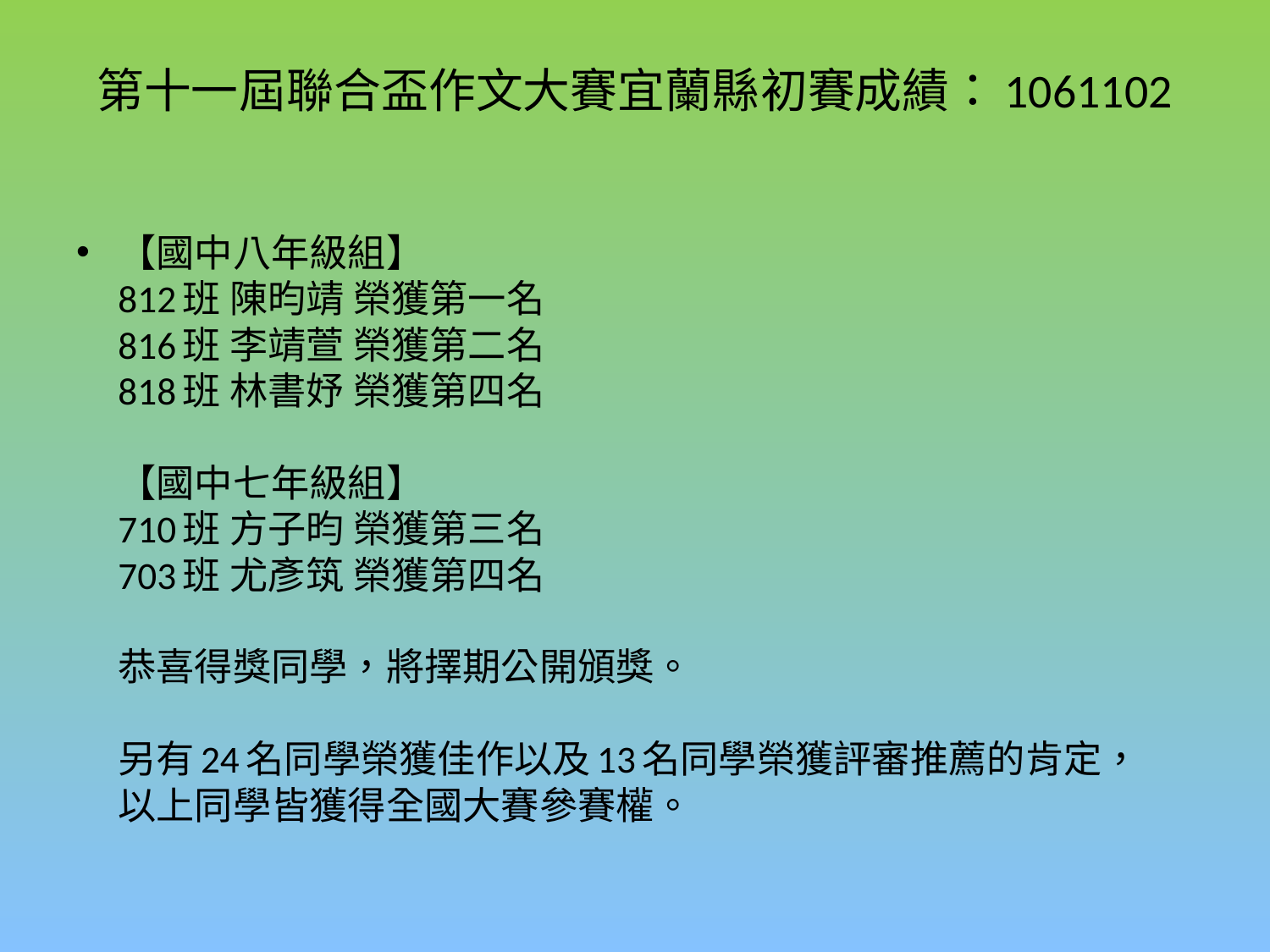

# 第十一屆聯合盃作文大賽宜蘭縣初賽成績：1061102
【國中八年級組】
812班 陳昀靖 榮獲第一名
816班 李靖萱 榮獲第二名
818班 林書妤 榮獲第四名
【國中七年級組】
710班 方子昀 榮獲第三名
703班 尤彥筑 榮獲第四名
恭喜得獎同學，將擇期公開頒獎。
另有24名同學榮獲佳作以及13名同學榮獲評審推薦的肯定，
以上同學皆獲得全國大賽參賽權。